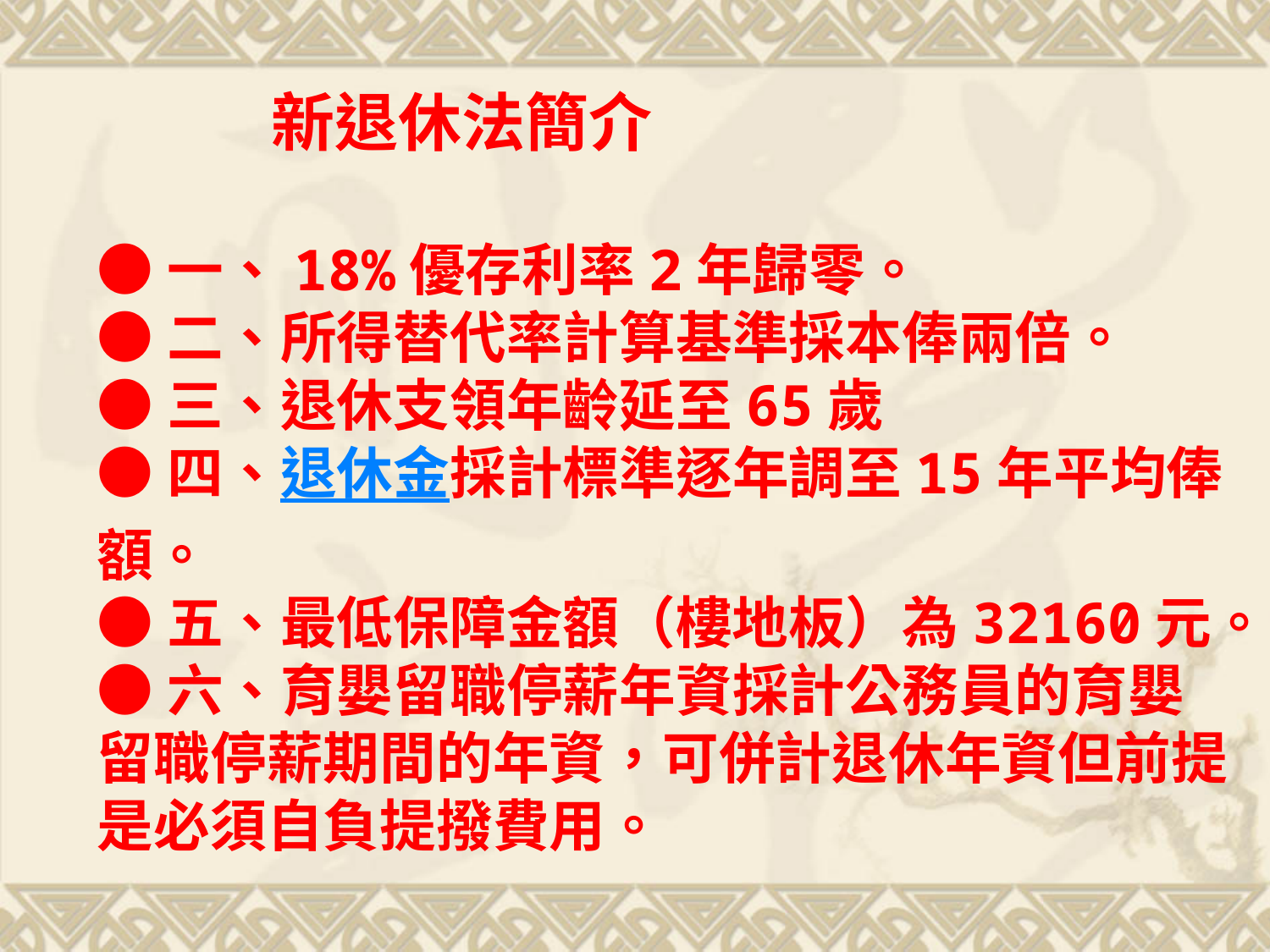

新退休法簡介

●一、18%優存利率2年歸零。
●二、所得替代率計算基準採本俸兩倍。
●三、退休支領年齡延至65歲
●四、退休金採計標準逐年調至15年平均俸額。
●五、最低保障金額（樓地板）為32160元。
●六、育嬰留職停薪年資採計公務員的育嬰留職停薪期間的年資，可併計退休年資但前提是必須自負提撥費用。